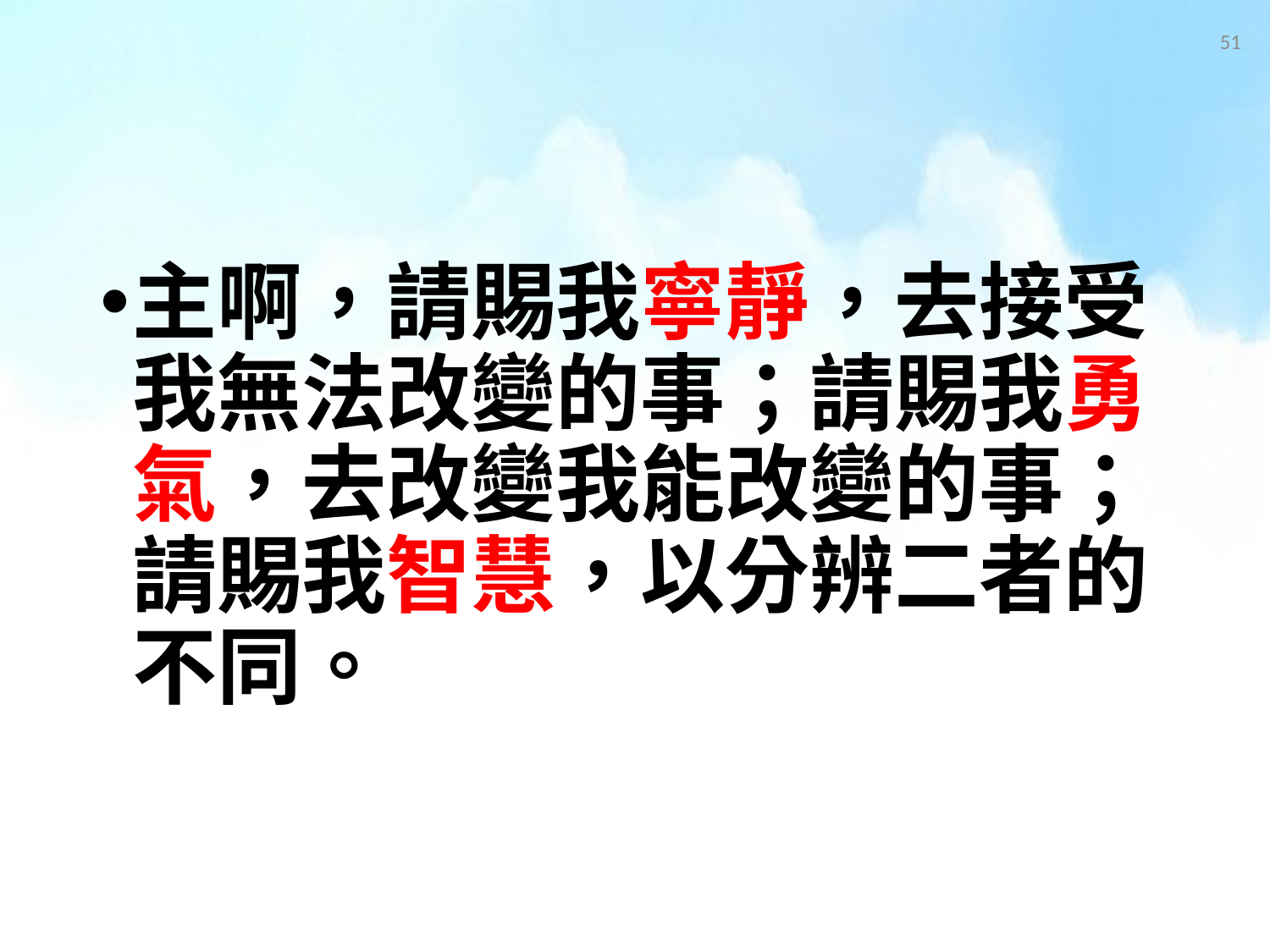

51
#
主啊，請賜我寧靜，去接受我無法改變的事；請賜我勇氣，去改變我能改變的事；請賜我智慧，以分辨二者的不同。